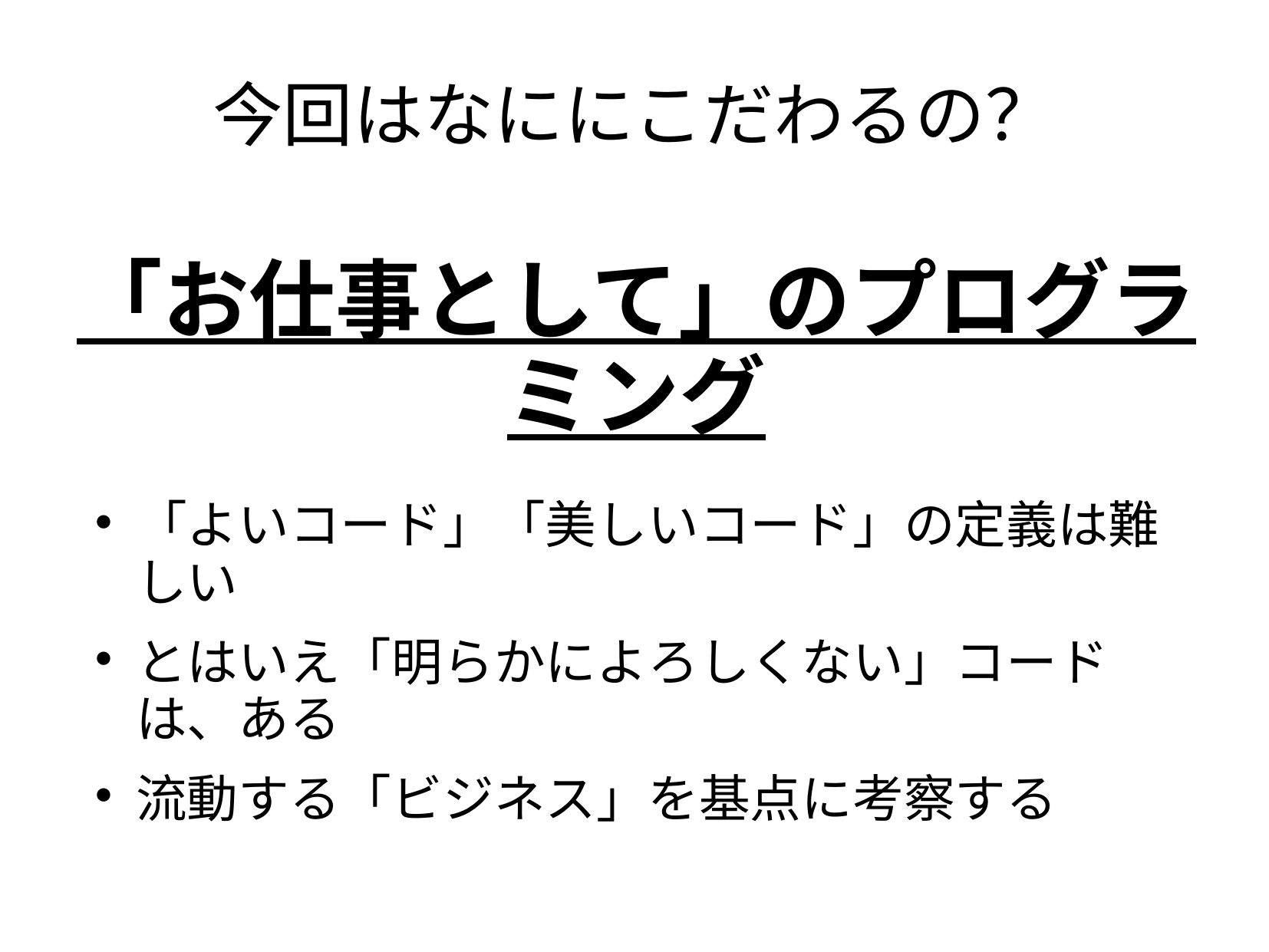

# 今回はなににこだわるの？
「お仕事として」のプログラミング
「よいコード」「美しいコード」の定義は難しい
とはいえ「明らかによろしくない」コードは、ある
流動する「ビジネス」を基点に考察する